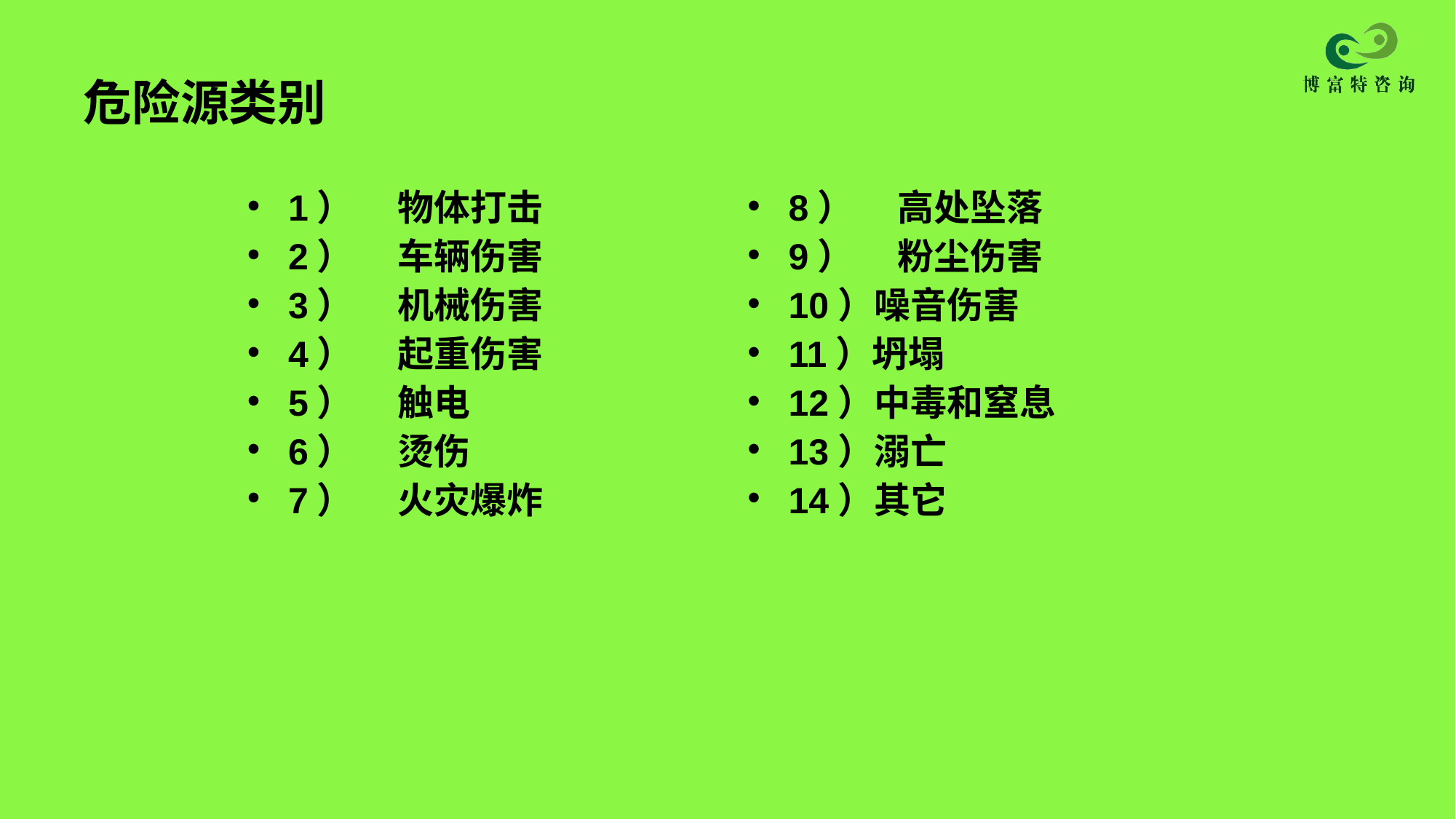

# 危险源类别
1）	物体打击
2）	车辆伤害
3）	机械伤害
4）	起重伤害
5）	触电
6）	烫伤
7）	火灾爆炸
8）	高处坠落
9）	粉尘伤害
10）噪音伤害
11）坍塌
12）中毒和窒息
13）溺亡
14）其它